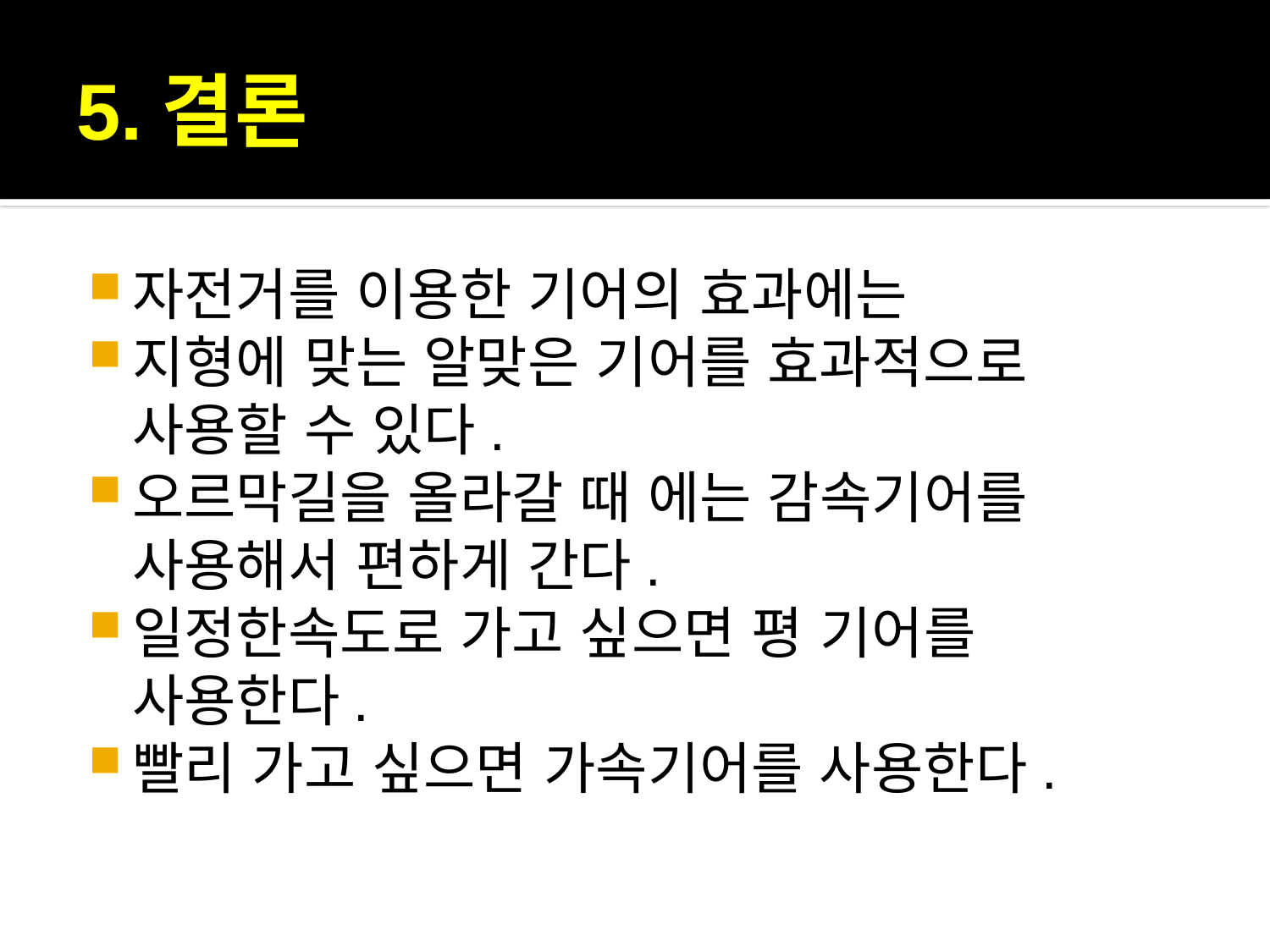

# 5.결론
자전거를 이용한 기어의 효과에는
지형에 맞는 알맞은 기어를 효과적으로 사용할 수 있다.
오르막길을 올라갈 때 에는 감속기어를 사용해서 편하게 간다.
일정한속도로 가고 싶으면 평 기어를 사용한다.
빨리 가고 싶으면 가속기어를 사용한다.